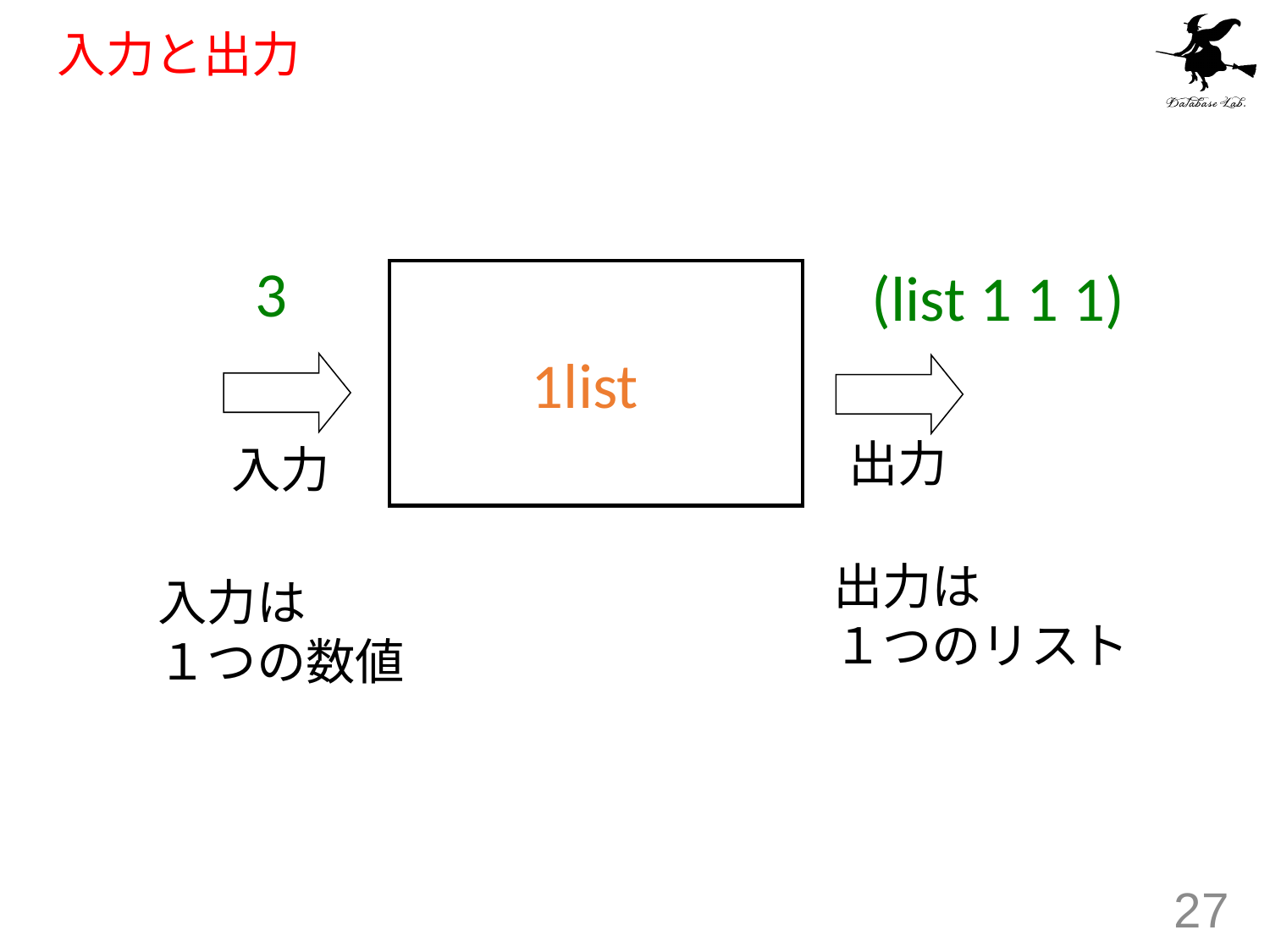

# 入力と出力
3
(list 1 1 1)

1list

出力
入力
出力は
１つのリスト
入力は
１つの数値
27